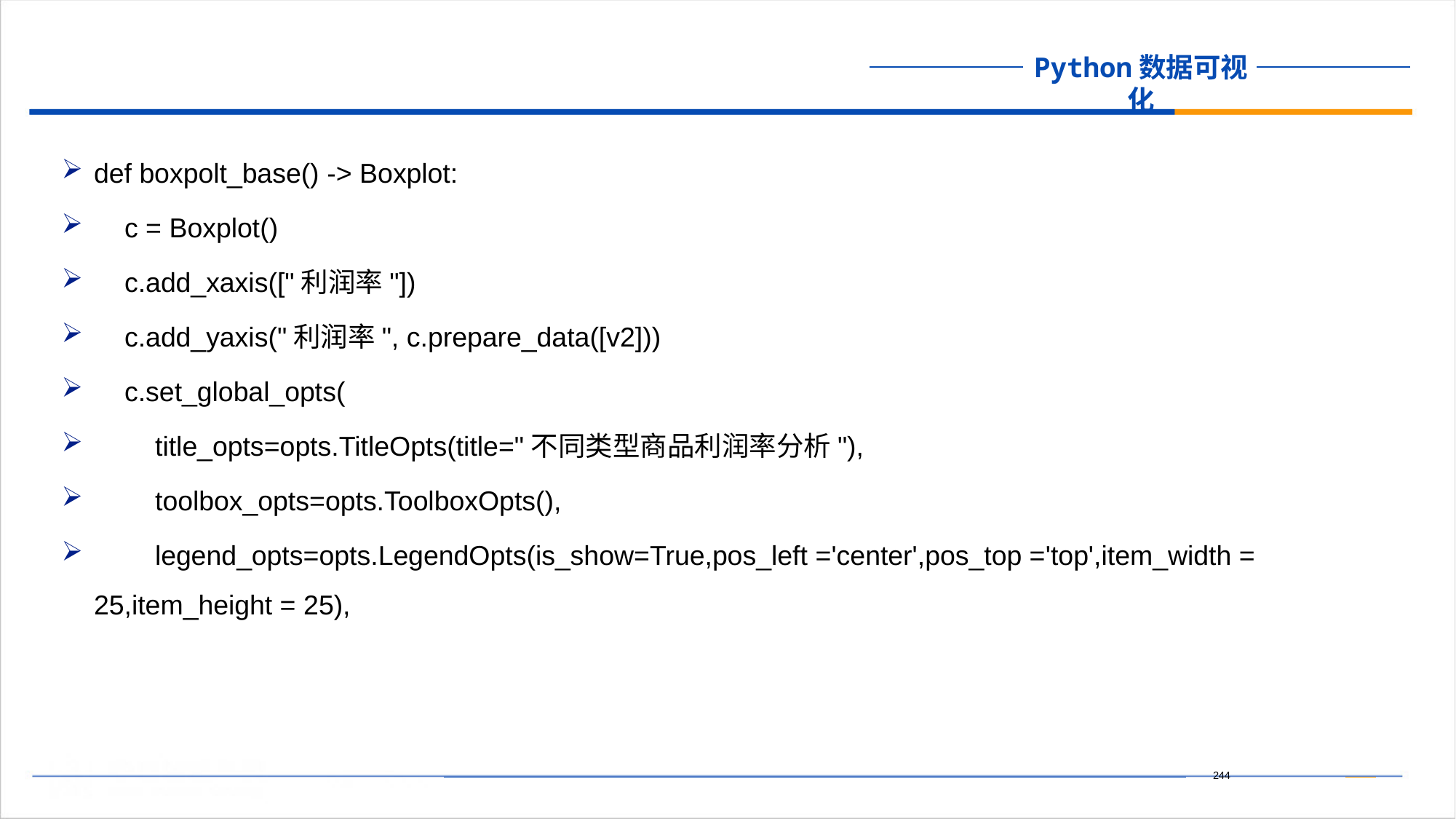

def boxpolt_base() -> Boxplot:
    c = Boxplot()
    c.add_xaxis(["利润率"])
    c.add_yaxis("利润率", c.prepare_data([v2]))
    c.set_global_opts(
        title_opts=opts.TitleOpts(title="不同类型商品利润率分析"),
        toolbox_opts=opts.ToolboxOpts(),
        legend_opts=opts.LegendOpts(is_show=True,pos_left ='center',pos_top ='top',item_width = 25,item_height = 25),